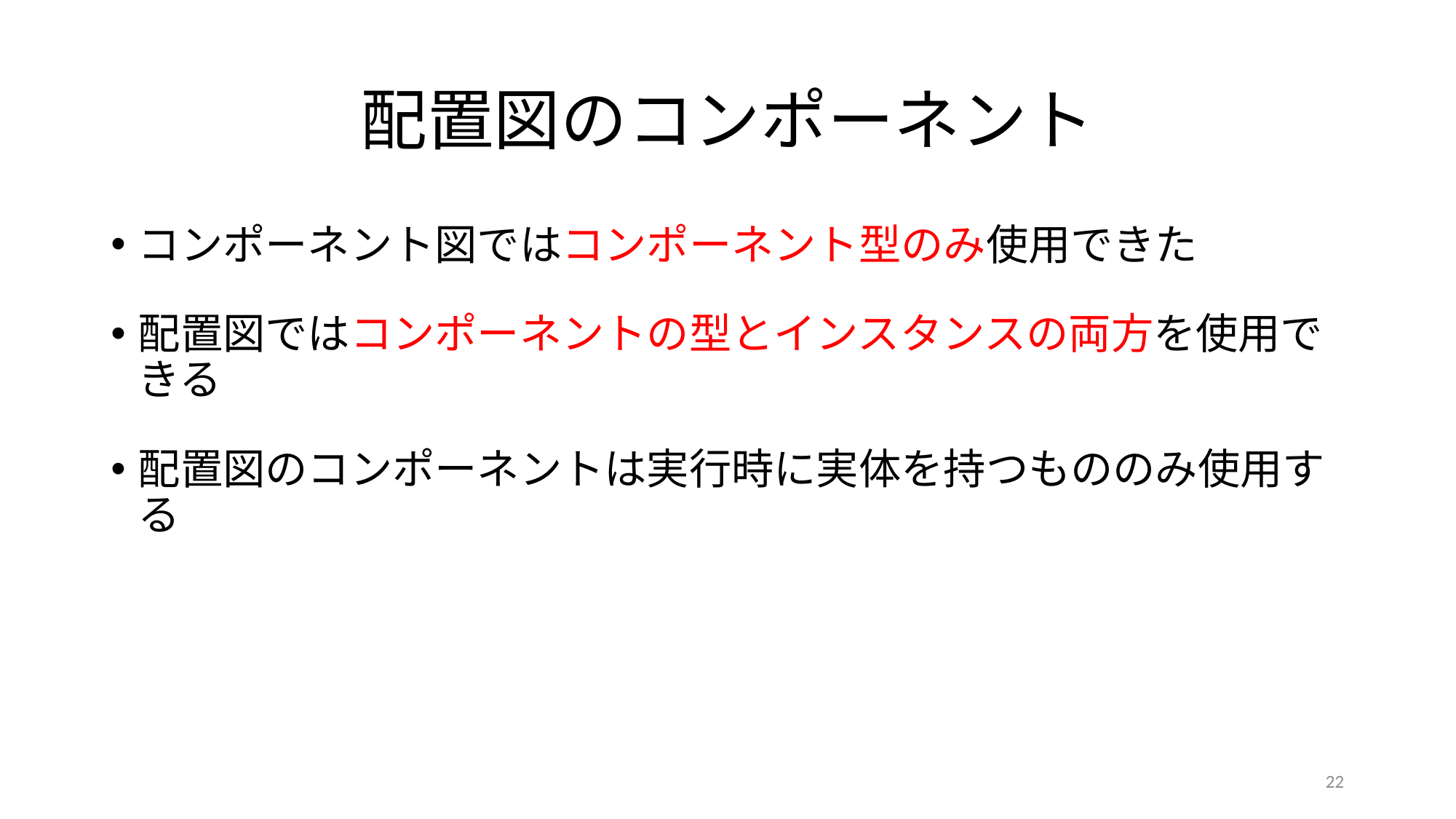

# 配置図のコンポーネント
コンポーネント図ではコンポーネント型のみ使用できた

配置図ではコンポーネントの型とインスタンスの両方を使用できる

配置図のコンポーネントは実行時に実体を持つもののみ使用する
22